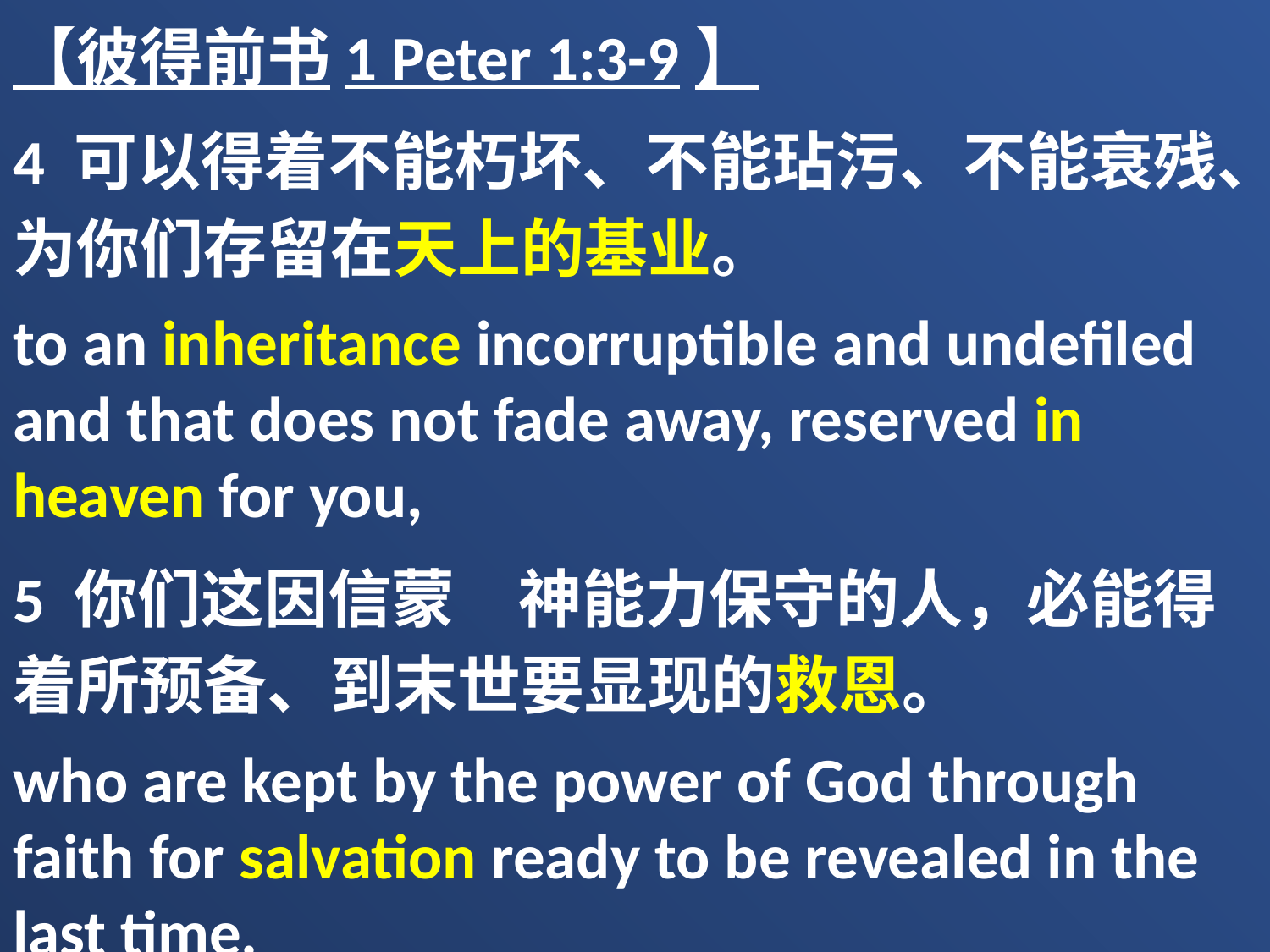

【彼得前书1 Peter 1:3-9】
4 可以得着不能朽坏、不能玷污、不能衰残、为你们存留在天上的基业。
to an inheritance incorruptible and undefiled and that does not fade away, reserved in heaven for you,
5 你们这因信蒙　神能力保守的人，必能得着所预备、到末世要显现的救恩。
who are kept by the power of God through faith for salvation ready to be revealed in the last time.